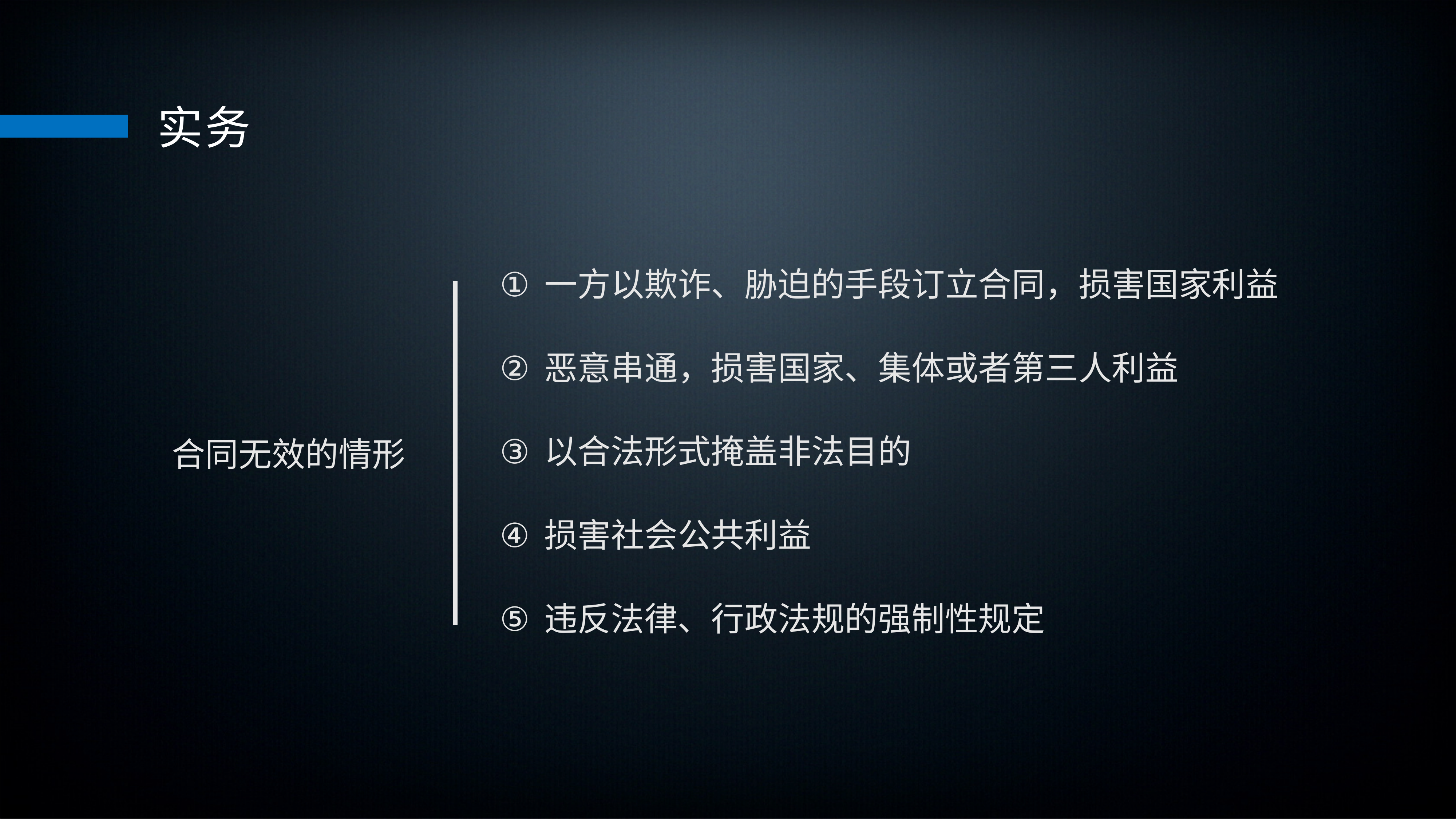

实务

一方以欺诈、胁迫的手段订立合同，损害国家利益
恶意串通，损害国家、集体或者第三人利益
以合法形式掩盖非法目的
损害社会公共利益
违反法律、行政法规的强制性规定

合同无效的情形